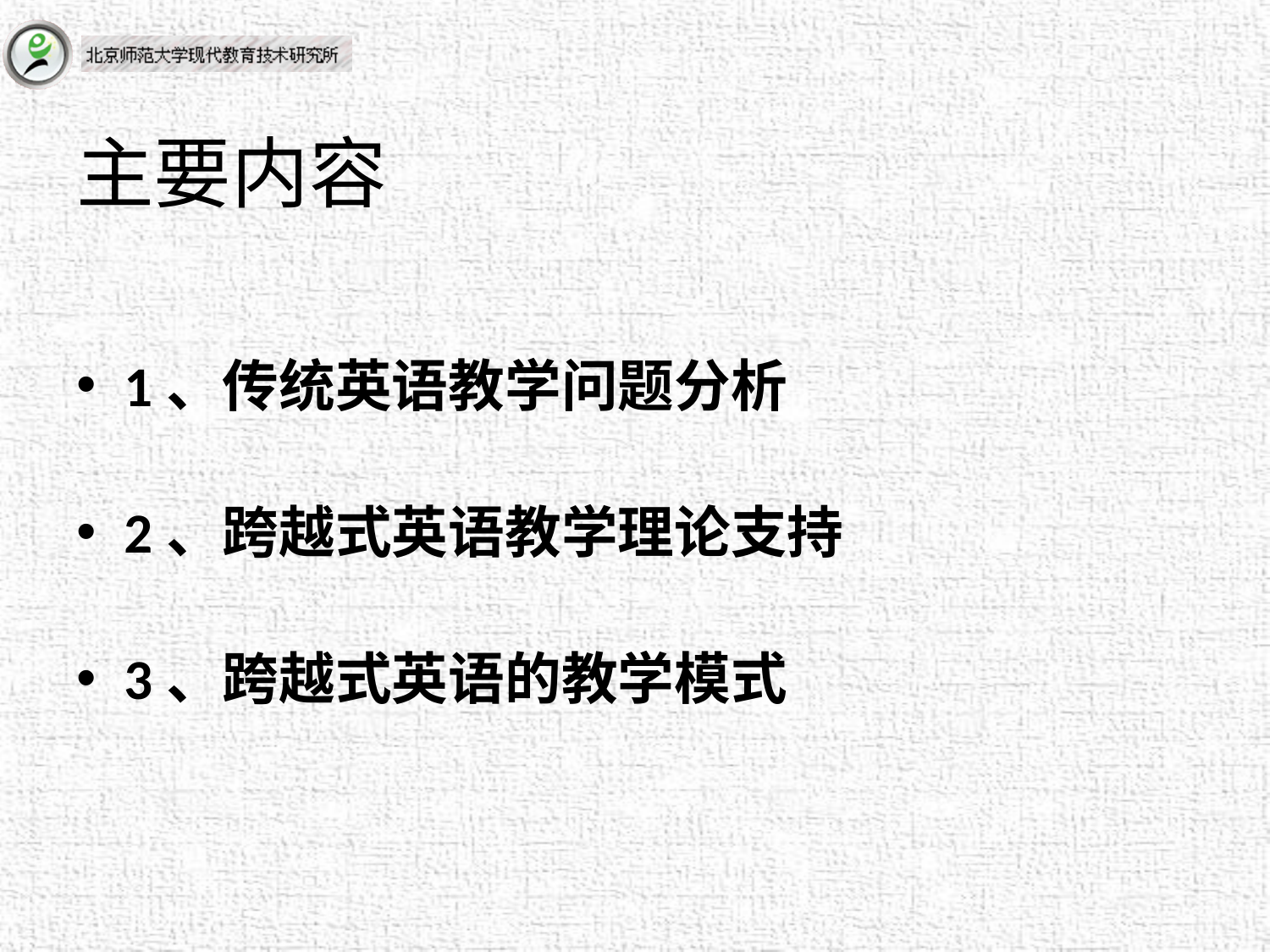

# 主要内容
1、传统英语教学问题分析
2、跨越式英语教学理论支持
3、跨越式英语的教学模式